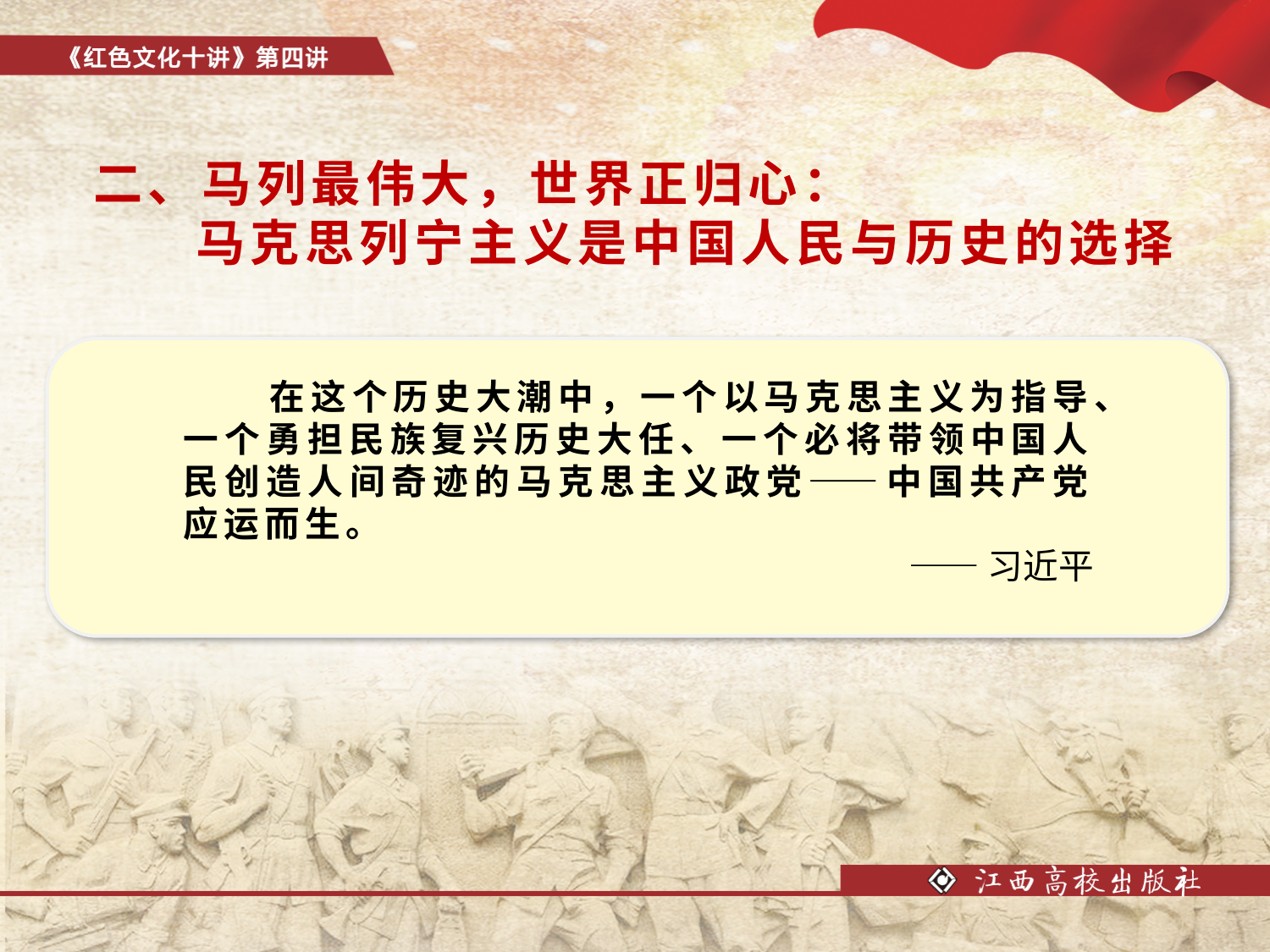

二、马列最伟大，世界正归心：
     马克思列宁主义是中国人民与历史的选择

 在这个历史大潮中，一个以马克思主义为指导、一个勇担民族复兴历史大任、一个必将带领中国人民创造人间奇迹的马克思主义政党——中国共产党应运而生。
——习近平